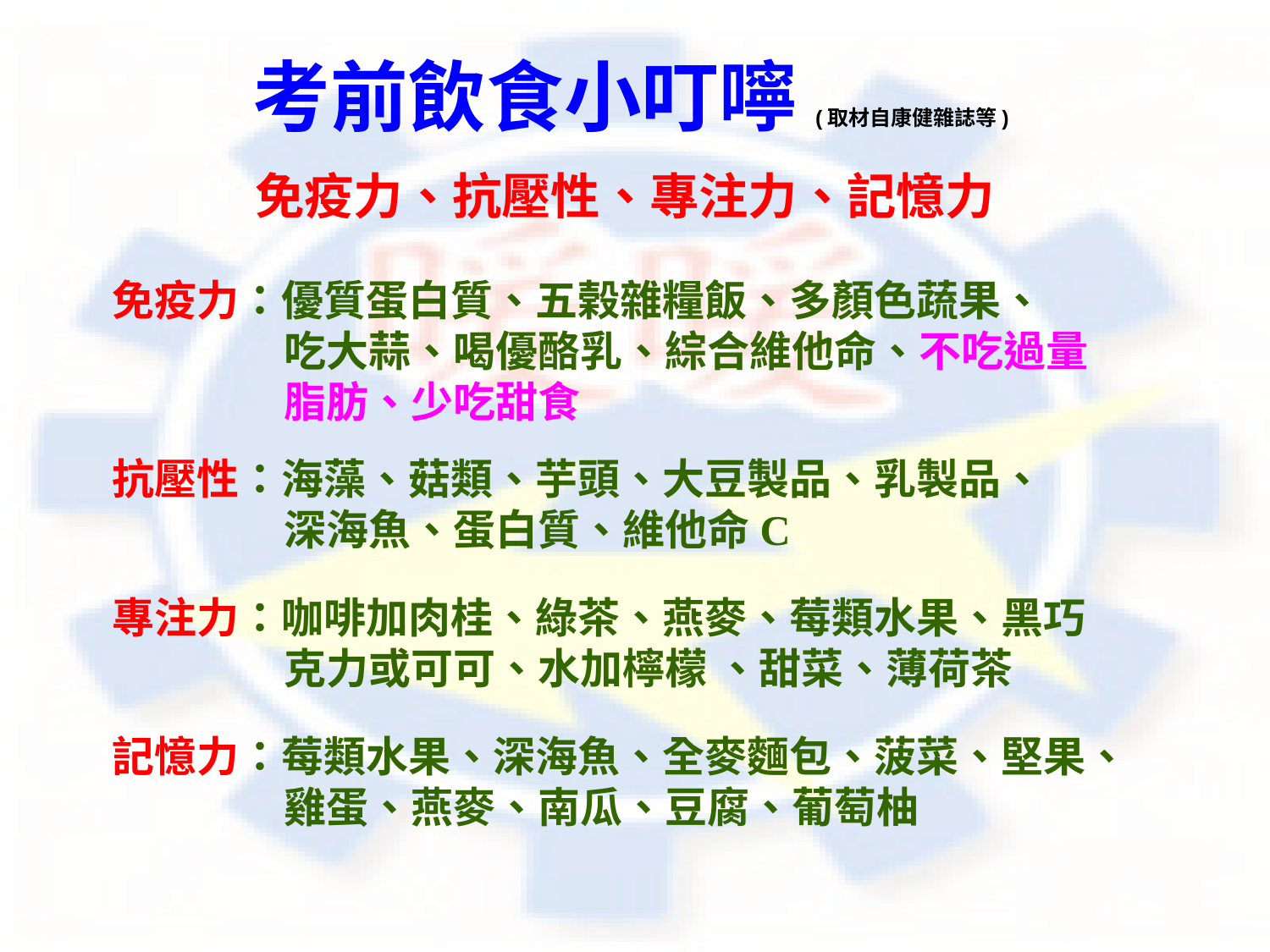

# 考前飲食小叮嚀(取材自康健雜誌等)
免疫力、抗壓性、專注力、記憶力
免疫力：優質蛋白質、五榖雜糧飯、多顏色蔬果、
                 吃大蒜、喝優酪乳、綜合維他命、不吃過量
                 脂肪、少吃甜食
抗壓性：海藻、菇類、芋頭、大豆製品、乳製品、
                 深海魚、蛋白質、維他命C
專注力：咖啡加肉桂、綠茶、燕麥、莓類水果、黑巧
                 克力或可可、水加檸檬 、甜菜、薄荷茶
記憶力：莓類水果、深海魚、全麥麵包、菠菜、堅果、
                 雞蛋、燕麥、南瓜、豆腐、葡萄柚